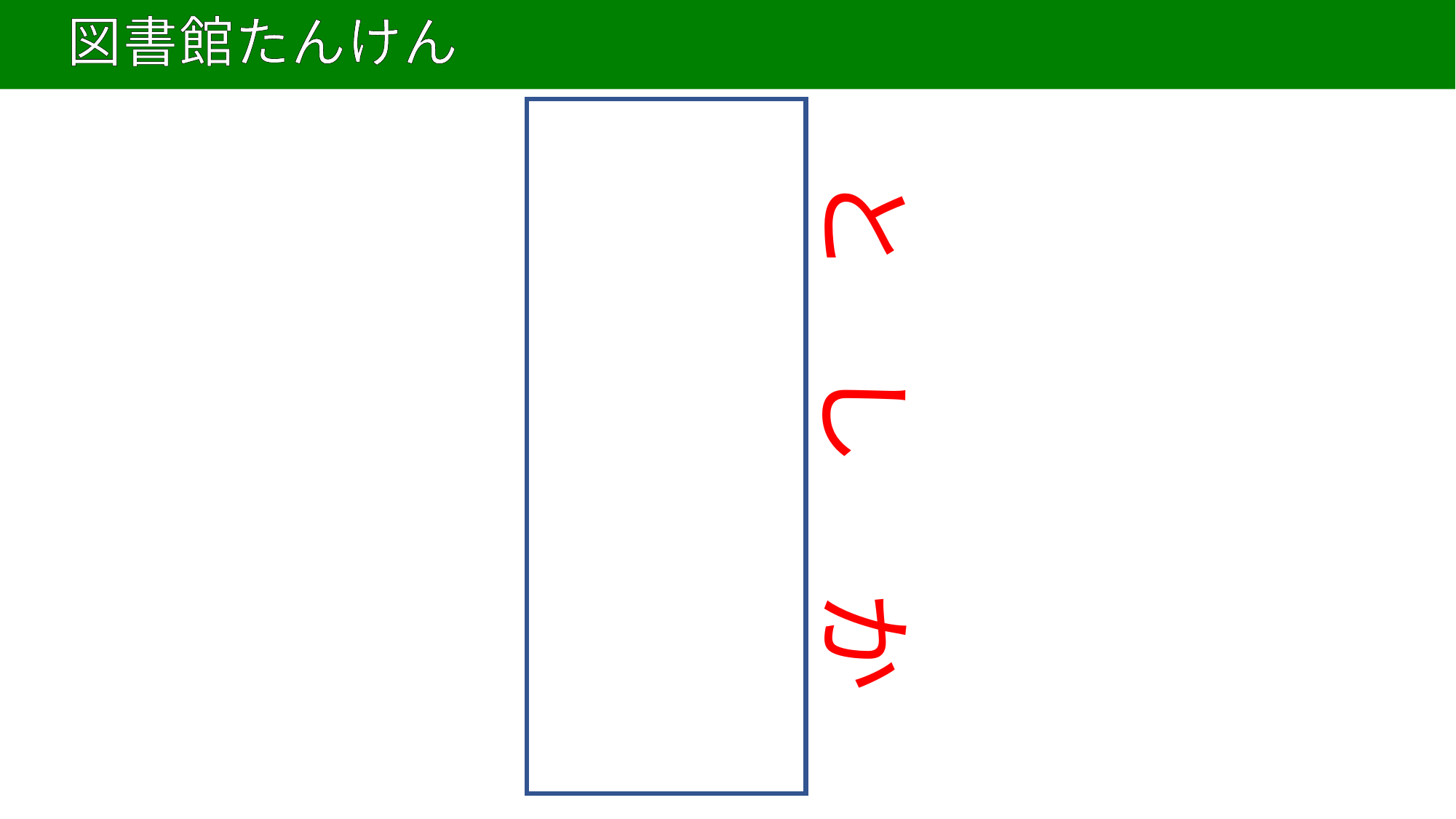

# 図書館たんけん
9

図書館
と
しょ
かん